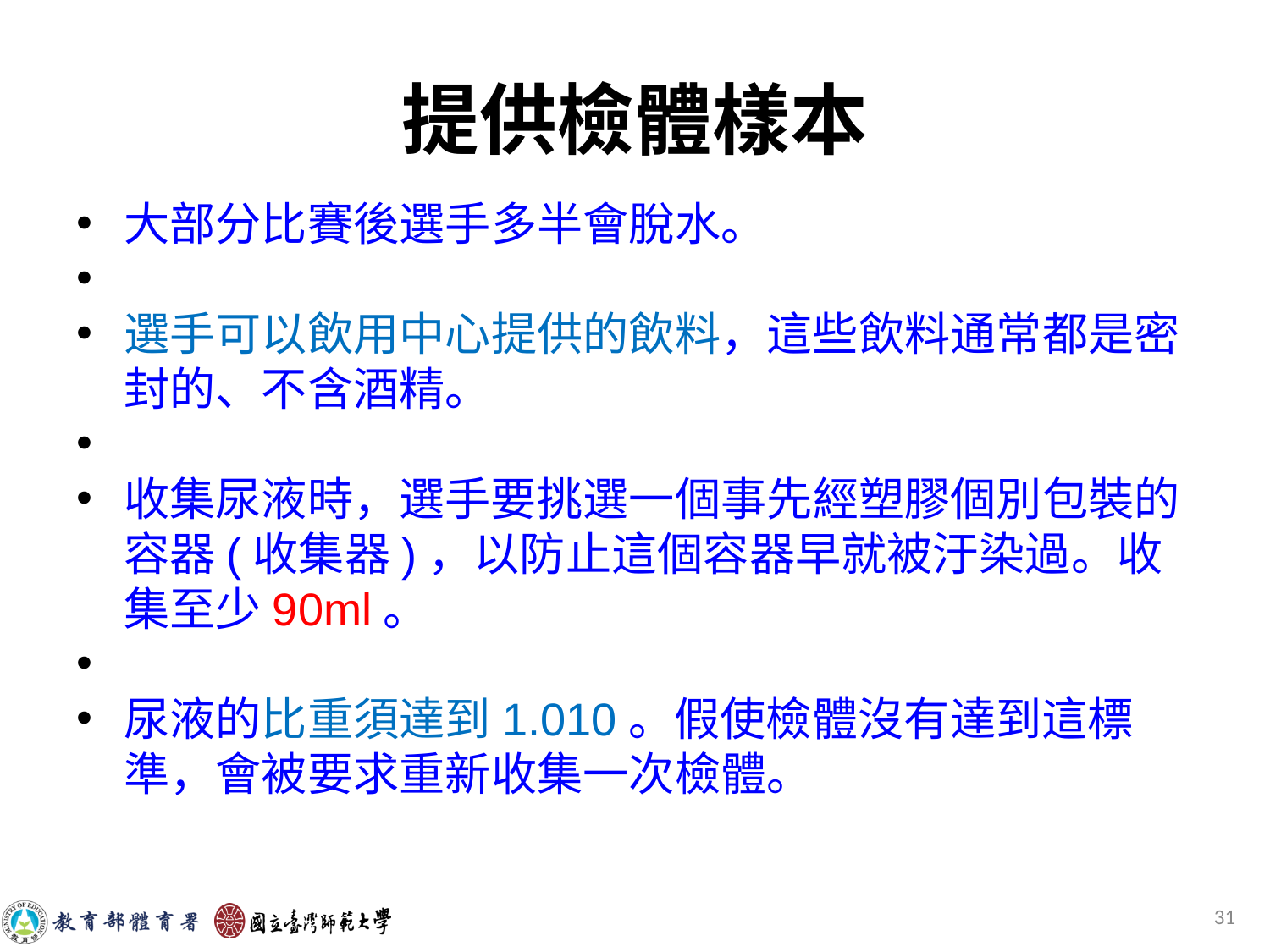

提供檢體樣本
大部分比賽後選手多半會脫水。

選手可以飲用中心提供的飲料，這些飲料通常都是密封的、不含酒精。

收集尿液時，選手要挑選一個事先經塑膠個別包裝的容器(收集器)，以防止這個容器早就被汙染過。收集至少90ml。

尿液的比重須達到1.010。假使檢體沒有達到這標準，會被要求重新收集一次檢體。
31